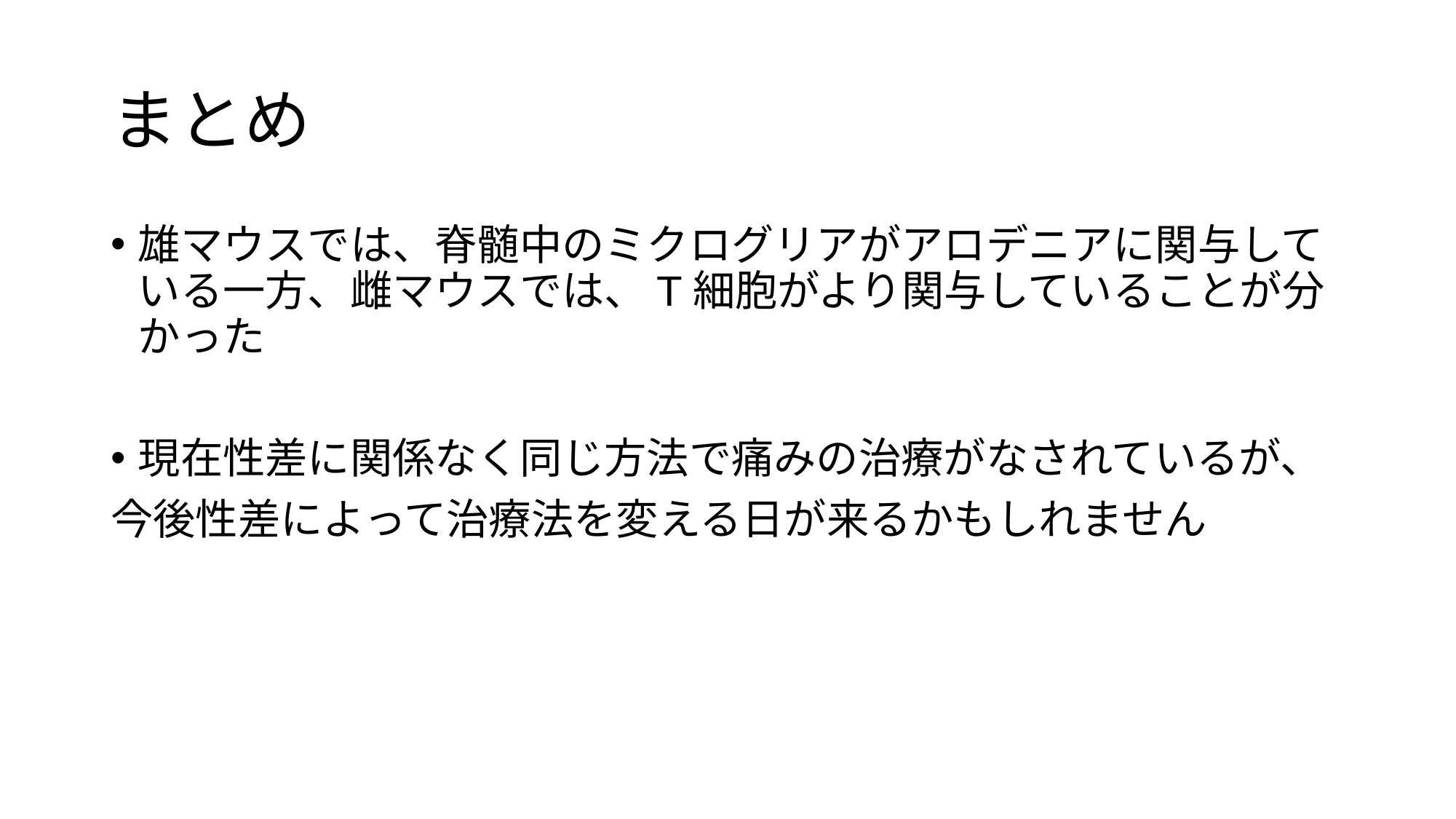

# まとめ
雄マウスでは、脊髄中のミクログリアがアロデニアに関与している一方、雌マウスでは、T細胞がより関与していることが分かった

現在性差に関係なく同じ方法で痛みの治療がなされているが、
今後性差によって治療法を変える日が来るかもしれません